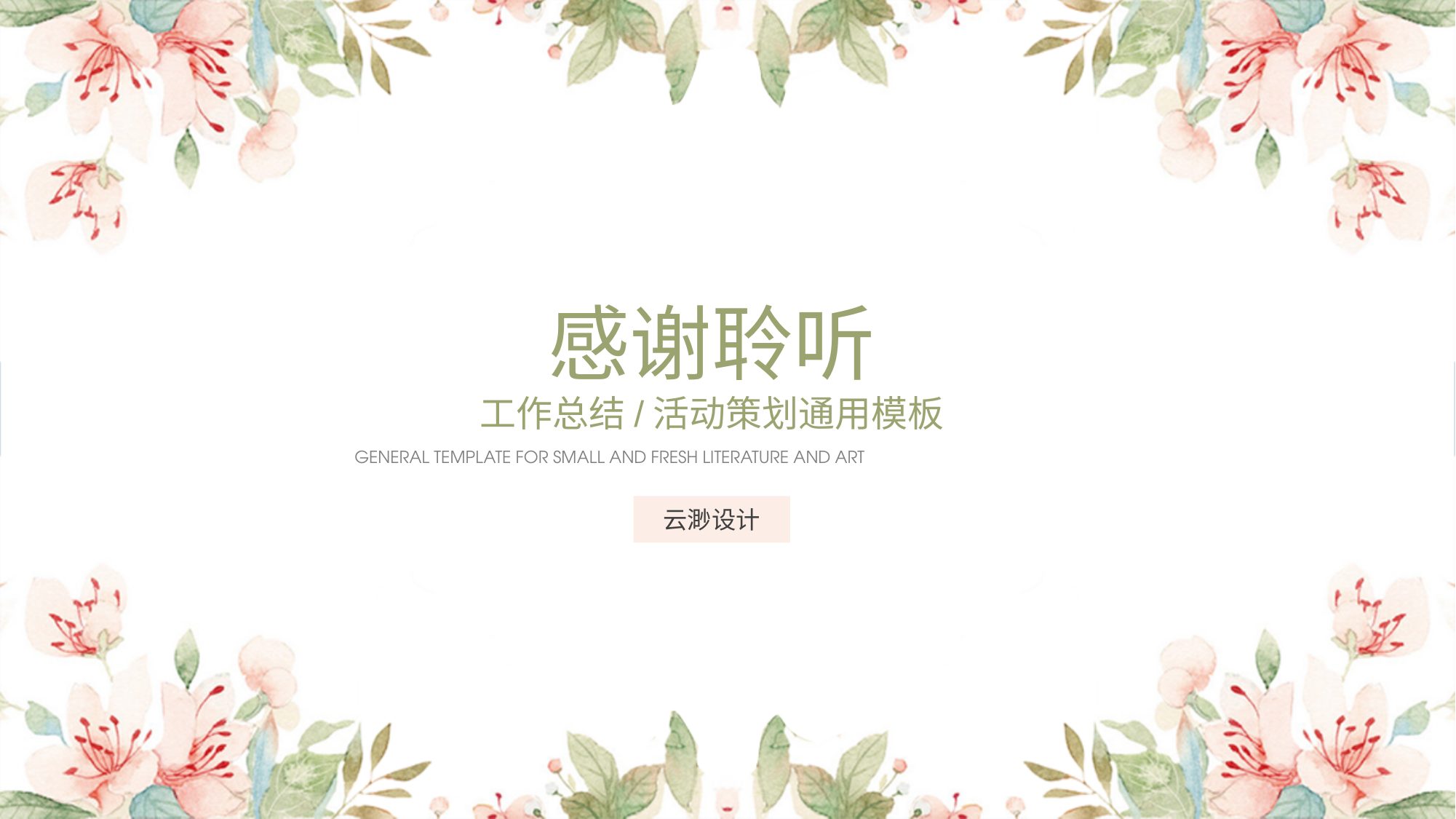

感谢聆听
工作总结/活动策划通用模板
GENERAL TEMPLATE FOR SMALL AND FRESH LITERATURE AND ART
云渺设计